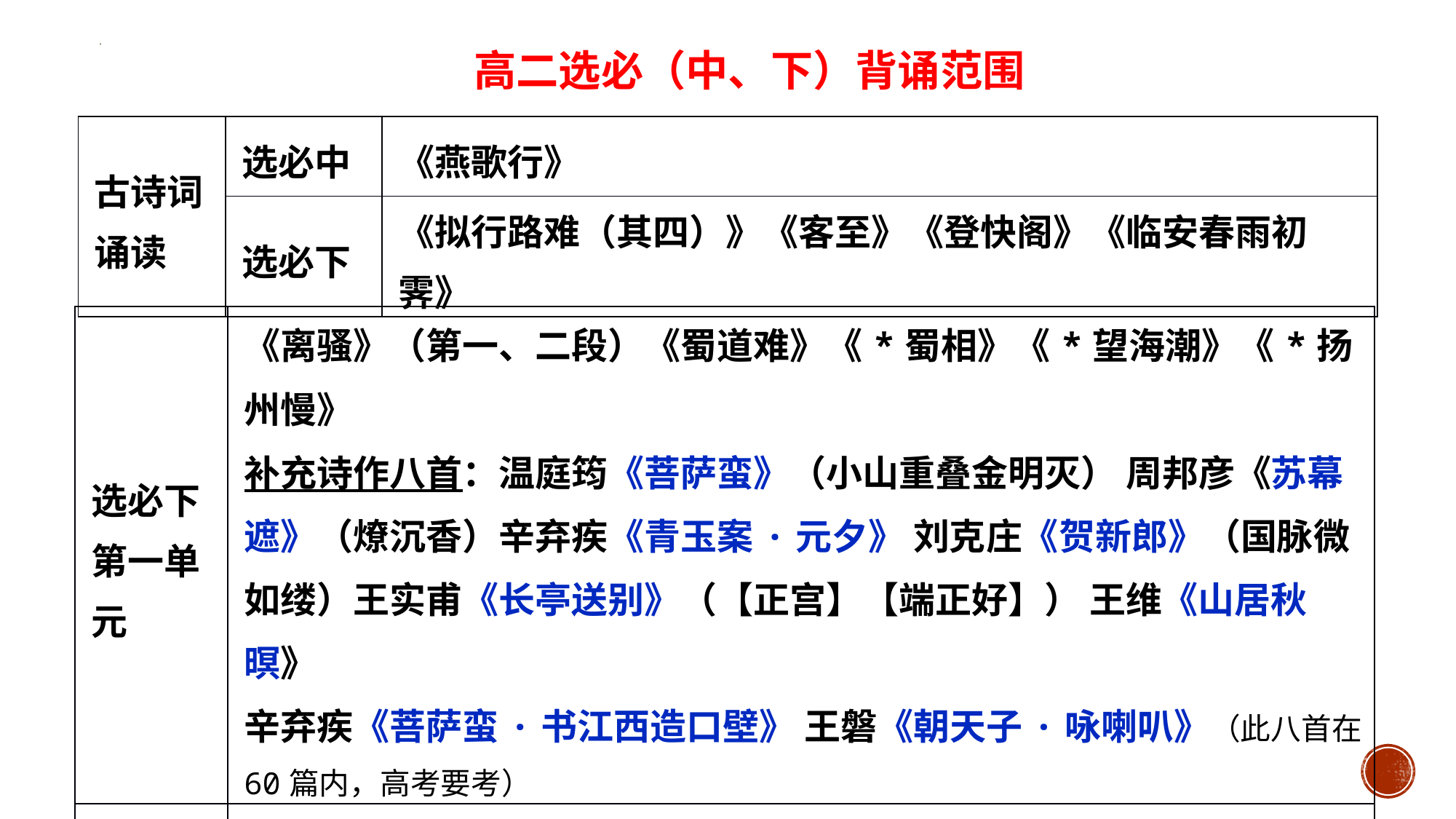

高二选必（中、下）背诵范围
| 古诗词诵读 | 选必中 | 《燕歌行》 |
| --- | --- | --- |
|  | 选必下 | 《拟行路难（其四）》《客至》《登快阁》《临安春雨初霁》 |
| 选必下第一单元 | 《离骚》（第一、二段）《蜀道难》《\*蜀相》《\*望海潮》《\*扬州慢》 补充诗作八首：温庭筠《菩萨蛮》（小山重叠金明灭） 周邦彦《苏幕遮》（燎沉香）辛弃疾《青玉案·元夕》 刘克庄《贺新郎》（国脉微如缕）王实甫《长亭送别》（【正宫】【端正好】） 王维《山居秋暝》 辛弃疾《菩萨蛮·书江西造口壁》 王磐《朝天子·咏喇叭》（此八首在60篇内，高考要考） |
| --- | --- |
| 选必下第三单元 | 《陈情表》《\*项脊轩志》《归去来兮辞并序》《\*石钟山记》 《\*种树郭橐驼传》《兰亭集序》（课后要求背，不在现在的60篇内） |